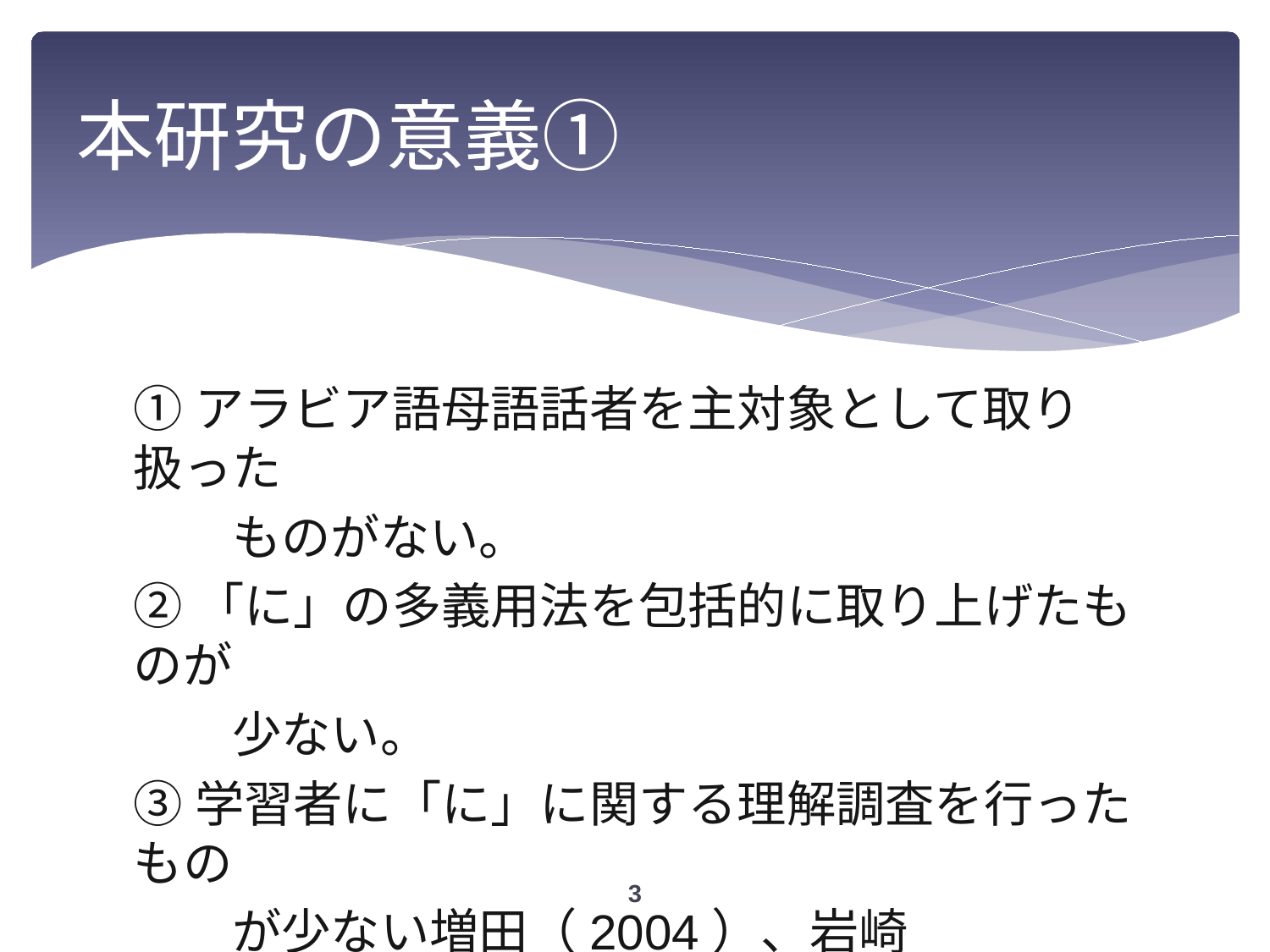

# 本研究の意義①
①アラビア語母語話者を主対象として取り扱った
　　ものがない。
②「に」の多義用法を包括的に取り上げたものが
　　少ない。
③学習者に「に」に関する理解調査を行ったもの
　　が少ない増田（2004）、岩崎（2001）（2004）。

3